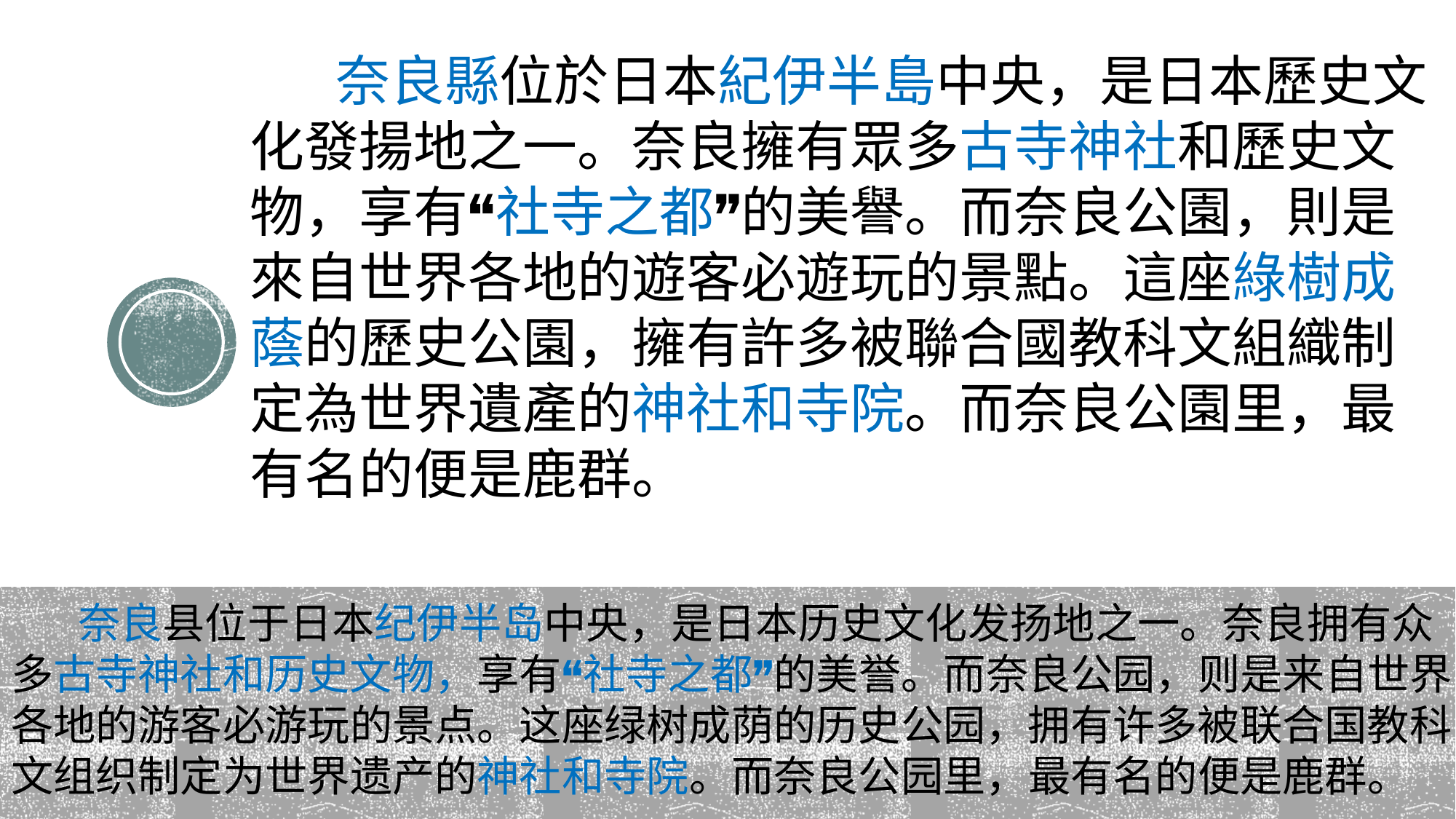

# 奈良縣位於日本紀伊半島中央，是日本歷史文化發揚地之一。奈良擁有眾多古寺神社和歷史文物，享有“社寺之都”的美譽。而奈良公園，則是來自世界各地的遊客必遊玩的景點。這座綠樹成蔭的歷史公園，擁有許多被聯合國教科文組織制定為世界遺產的神社和寺院。而奈良公園里，最有名的便是鹿群。

    奈良县位于日本纪伊半岛中央，是日本历史文化发扬地之一。奈良拥有众多古寺神社和历史文物，享有“社寺之都”的美誉。而奈良公园，则是来自世界各地的游客必游玩的景点。这座绿树成荫的历史公园，拥有许多被联合国教科文组织制定为世界遗产的神社和寺院。而奈良公园里，最有名的便是鹿群。